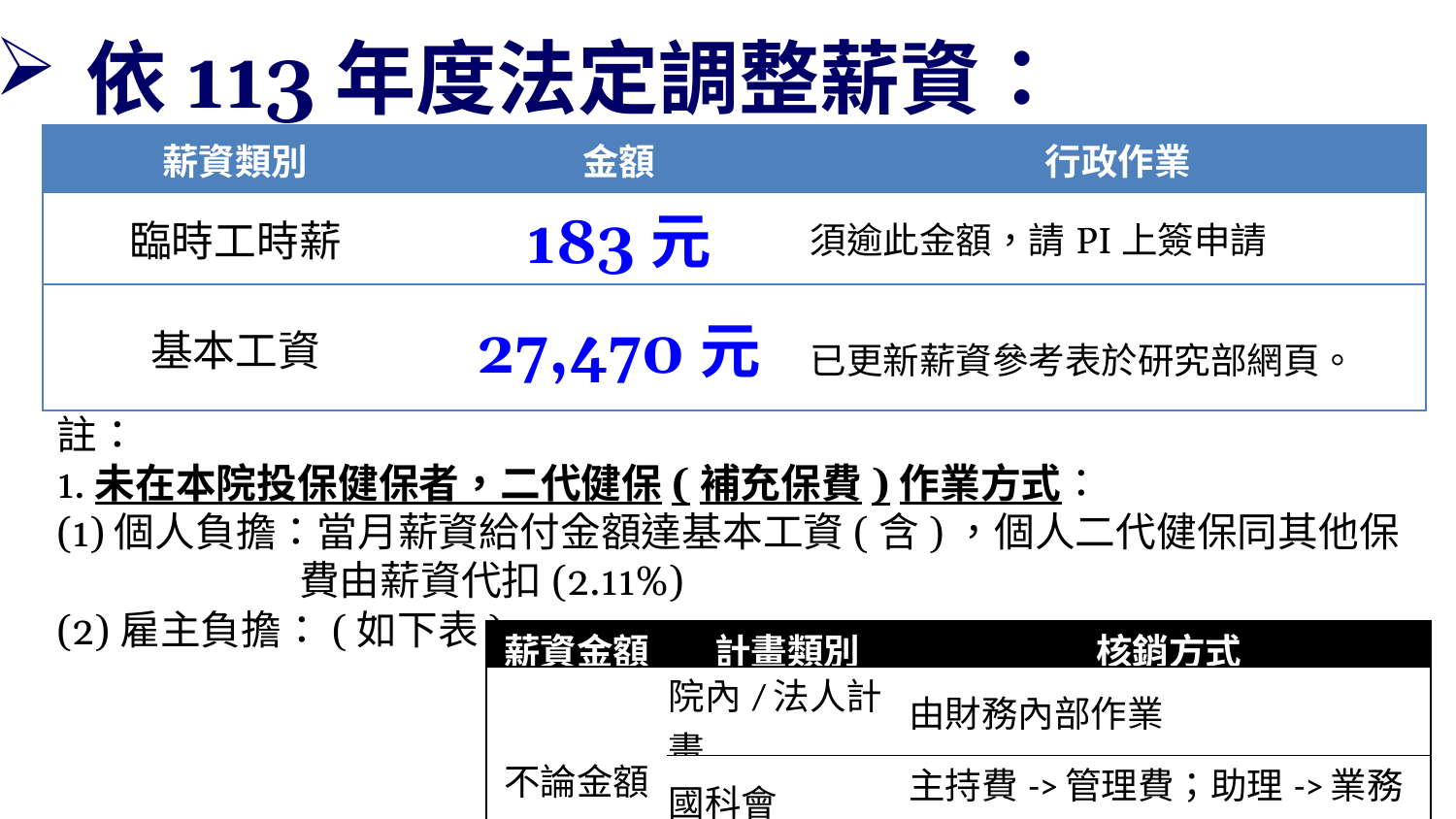

依113年度法定調整薪資：
| 薪資類別 | 金額 | 行政作業 |
| --- | --- | --- |
| 臨時工時薪 | 183元 | 須逾此金額，請PI上簽申請 |
| 基本工資 | 27,470元 | 已更新薪資參考表於研究部網頁。 |
註：
1.未在本院投保健保者，二代健保(補充保費)作業方式：
(1)個人負擔：當月薪資給付金額達基本工資(含)，個人二代健保同其他保費由薪資代扣(2.11%)
(2)雇主負擔：(如下表)
| 薪資金額 | 計畫類別 | 核銷方式 |
| --- | --- | --- |
| 不論金額 | 院內/法人計畫 | 由財務內部作業 |
|  | 國科會 | 主持費->管理費；助理->業務費 |
|  | 國衛院 | 助理->管理費 |